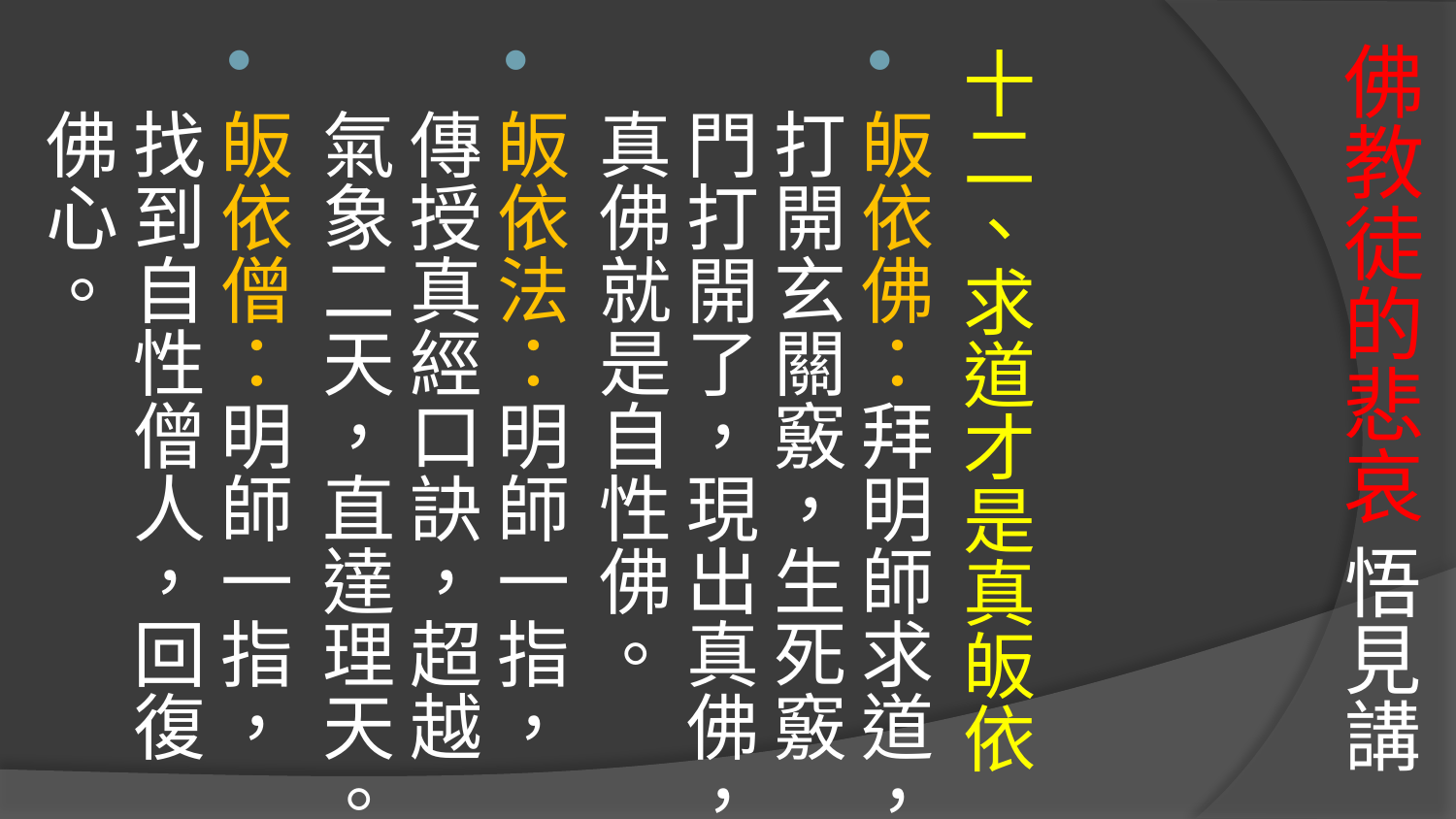

# 佛教徒的悲哀 悟見講
十二、求道才是真皈依
皈依佛：拜明師求道，打開玄關竅，生死竅門打開了，現出真佛，真佛就是自性佛。
皈依法：明師一指，傳授真經口訣，超越氣象二天，直達理天。
皈依僧：明師一指，找到自性僧人，回復佛心。